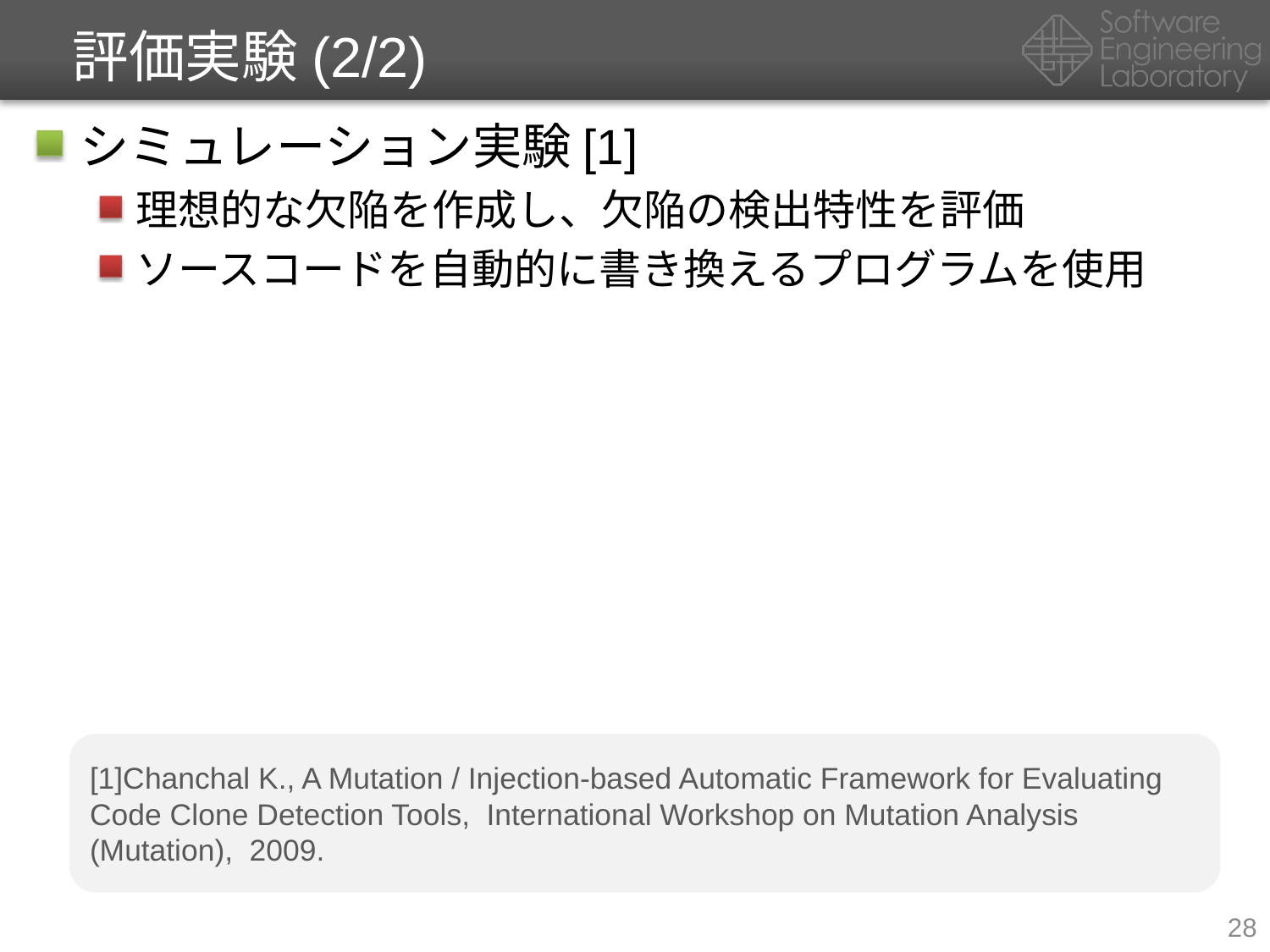

# 評価実験(2/2)
シミュレーション実験[1]
理想的な欠陥を作成し、欠陥の検出特性を評価
ソースコードを自動的に書き換えるプログラムを使用
[1]Chanchal K., A Mutation / Injection-based Automatic Framework for Evaluating Code Clone Detection Tools,  International Workshop on Mutation Analysis (Mutation),  2009.
28